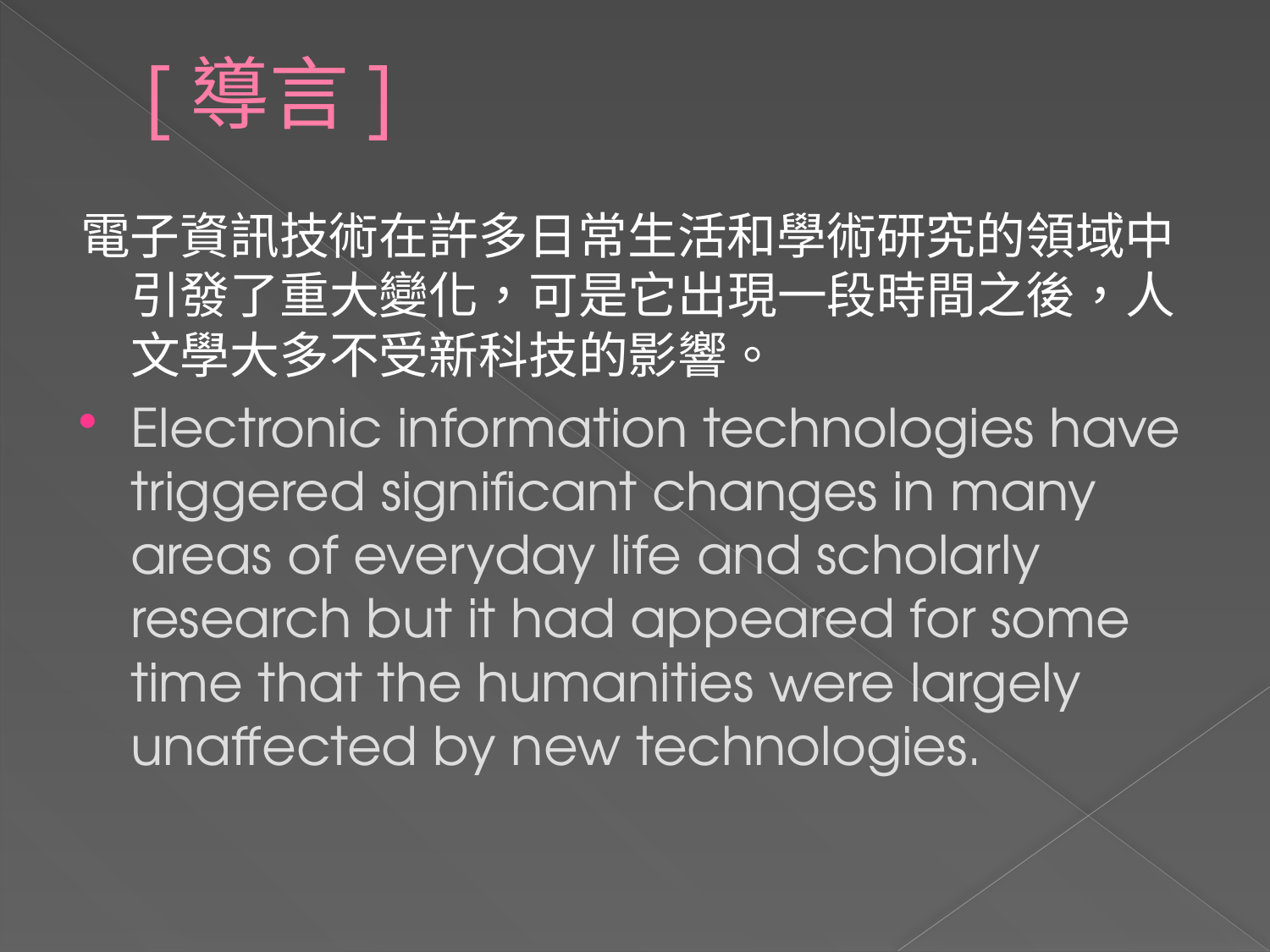

# [導言]
電子資訊技術在許多日常生活和學術研究的領域中引發了重大變化，可是它出現一段時間之後，人文學大多不受新科技的影響。
Electronic information technologies have triggered significant changes in many areas of everyday life and scholarly research but it had appeared for some time that the humanities were largely unaffected by new technologies.